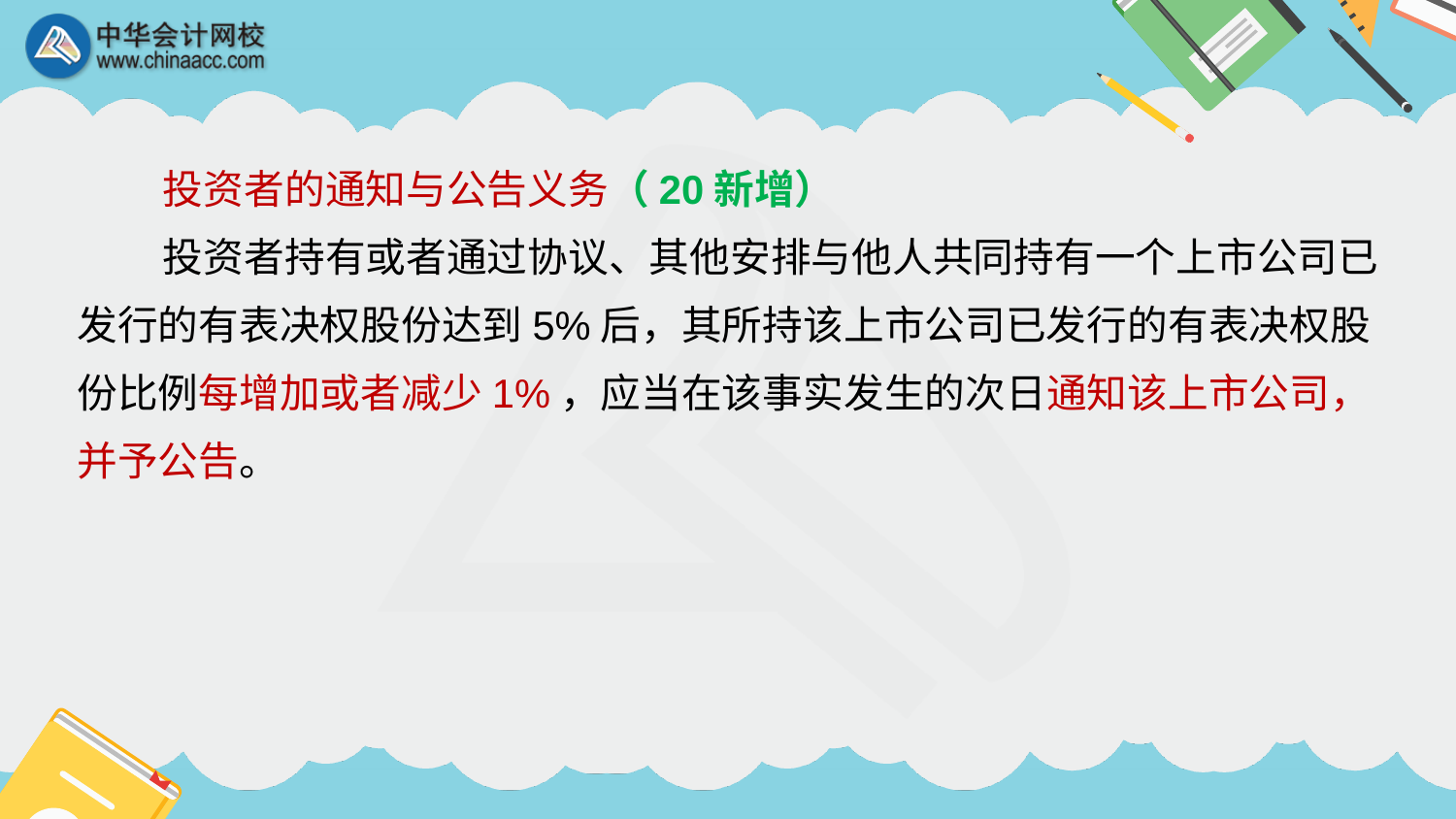

投资者的通知与公告义务（20新增）
投资者持有或者通过协议、其他安排与他人共同持有一个上市公司已发行的有表决权股份达到5%后，其所持该上市公司已发行的有表决权股份比例每增加或者减少1%，应当在该事实发生的次日通知该上市公司，并予公告。